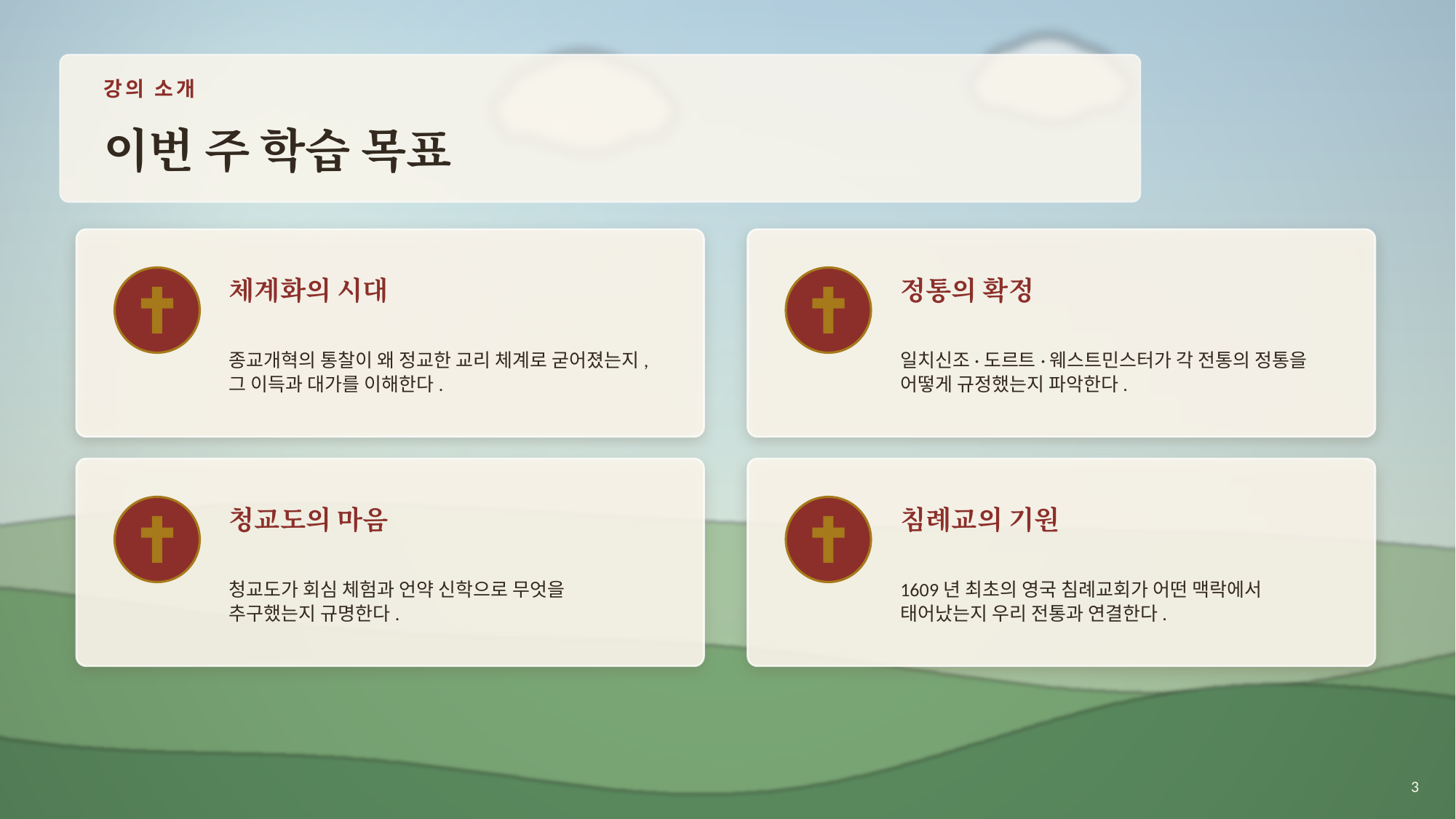

강의 소개
이번 주 학습 목표

체계화의 시대
정통의 확정

종교개혁의 통찰이 왜 정교한 교리 체계로 굳어졌는지, 그 이득과 대가를 이해한다.
일치신조·도르트·웨스트민스터가 각 전통의 정통을 어떻게 규정했는지 파악한다.

청교도의 마음
침례교의 기원

청교도가 회심 체험과 언약 신학으로 무엇을 추구했는지 규명한다.
1609년 최초의 영국 침례교회가 어떤 맥락에서 태어났는지 우리 전통과 연결한다.
3